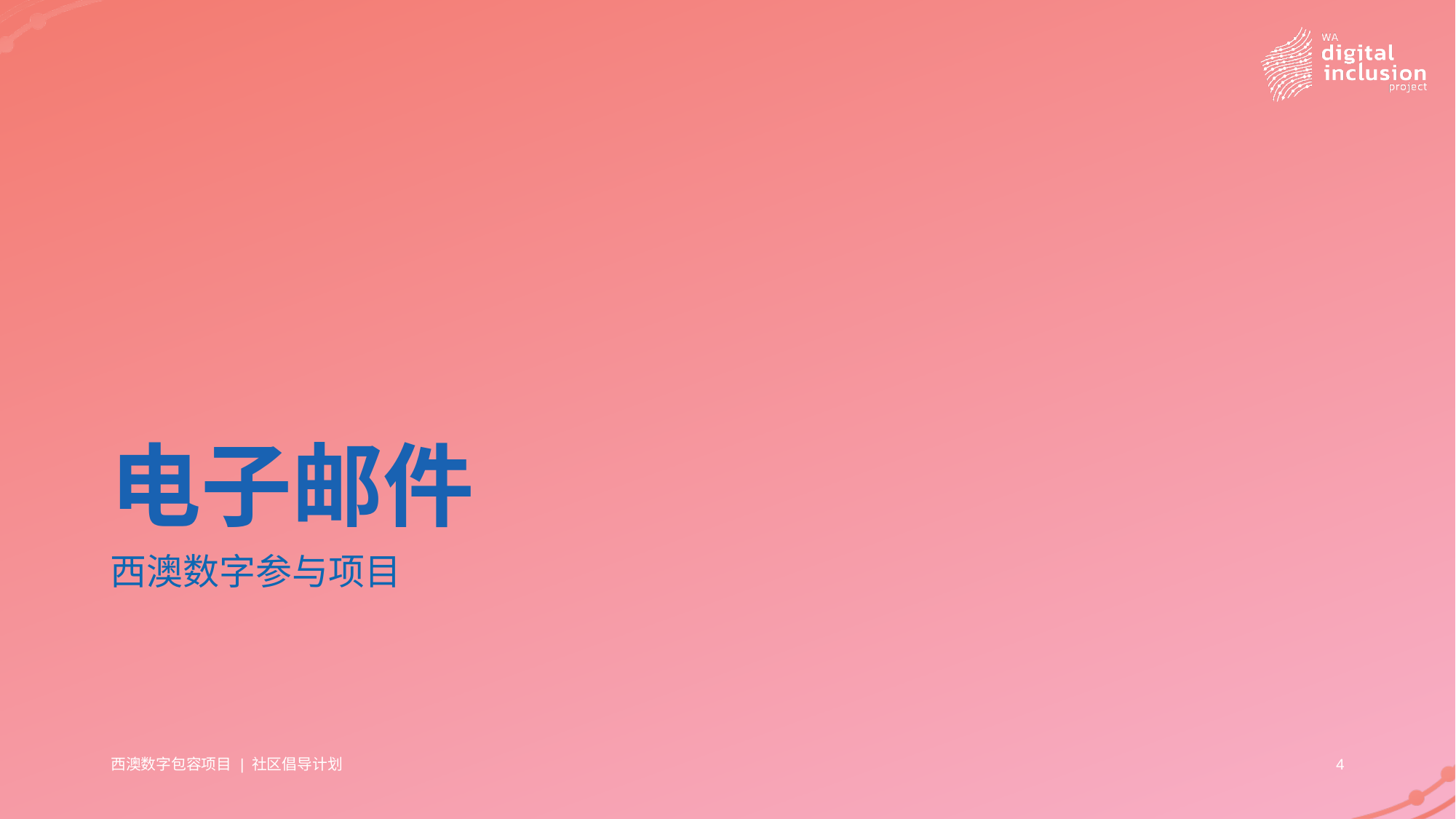

# 电子邮件
西澳数字参与项目
西澳数字包容项目 | 社区倡导计划
4